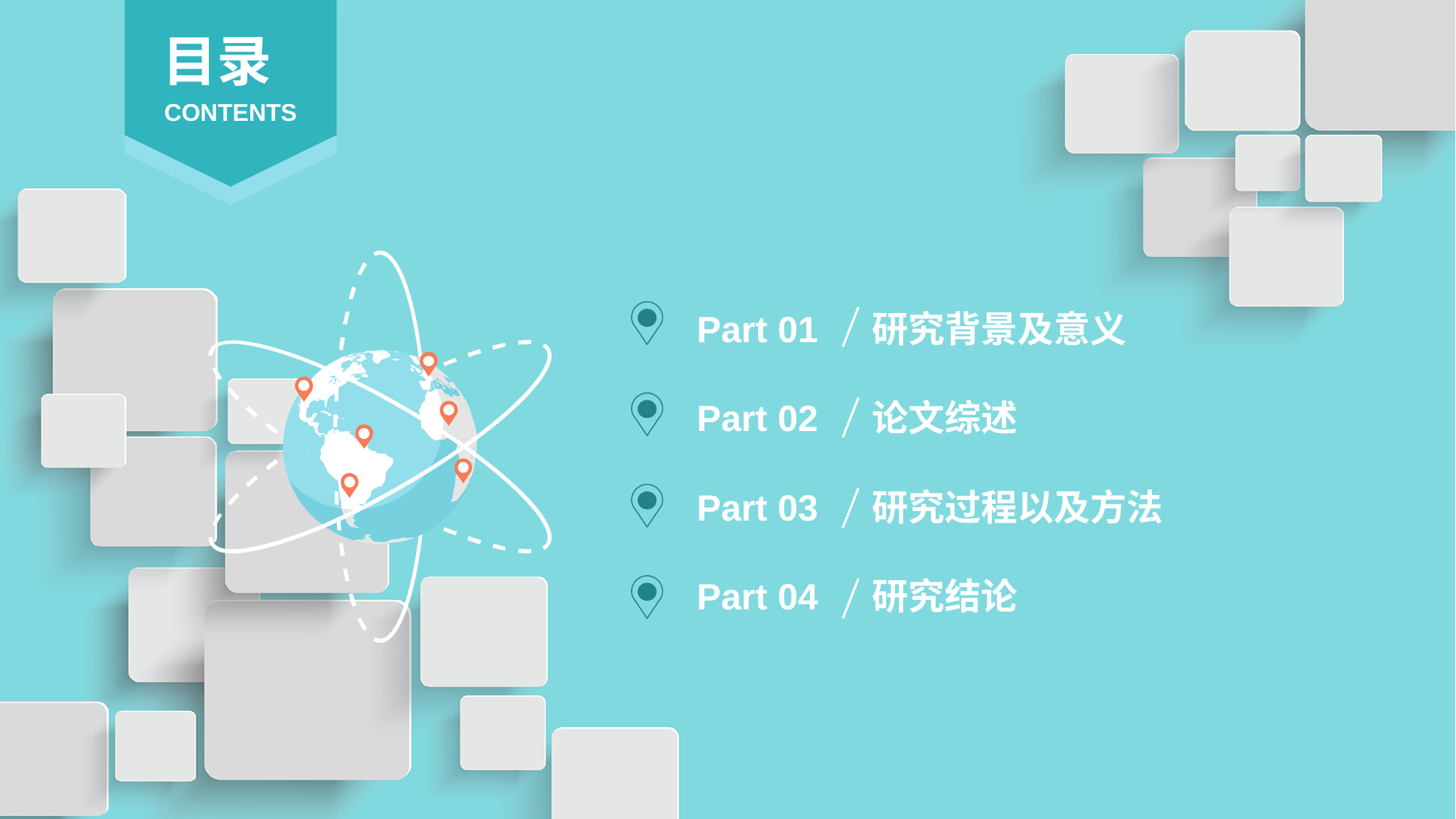

目录
CONTENTS

Part 01
研究背景及意义

Part 02
论文综述

Part 03
研究过程以及方法

Part 04
研究结论